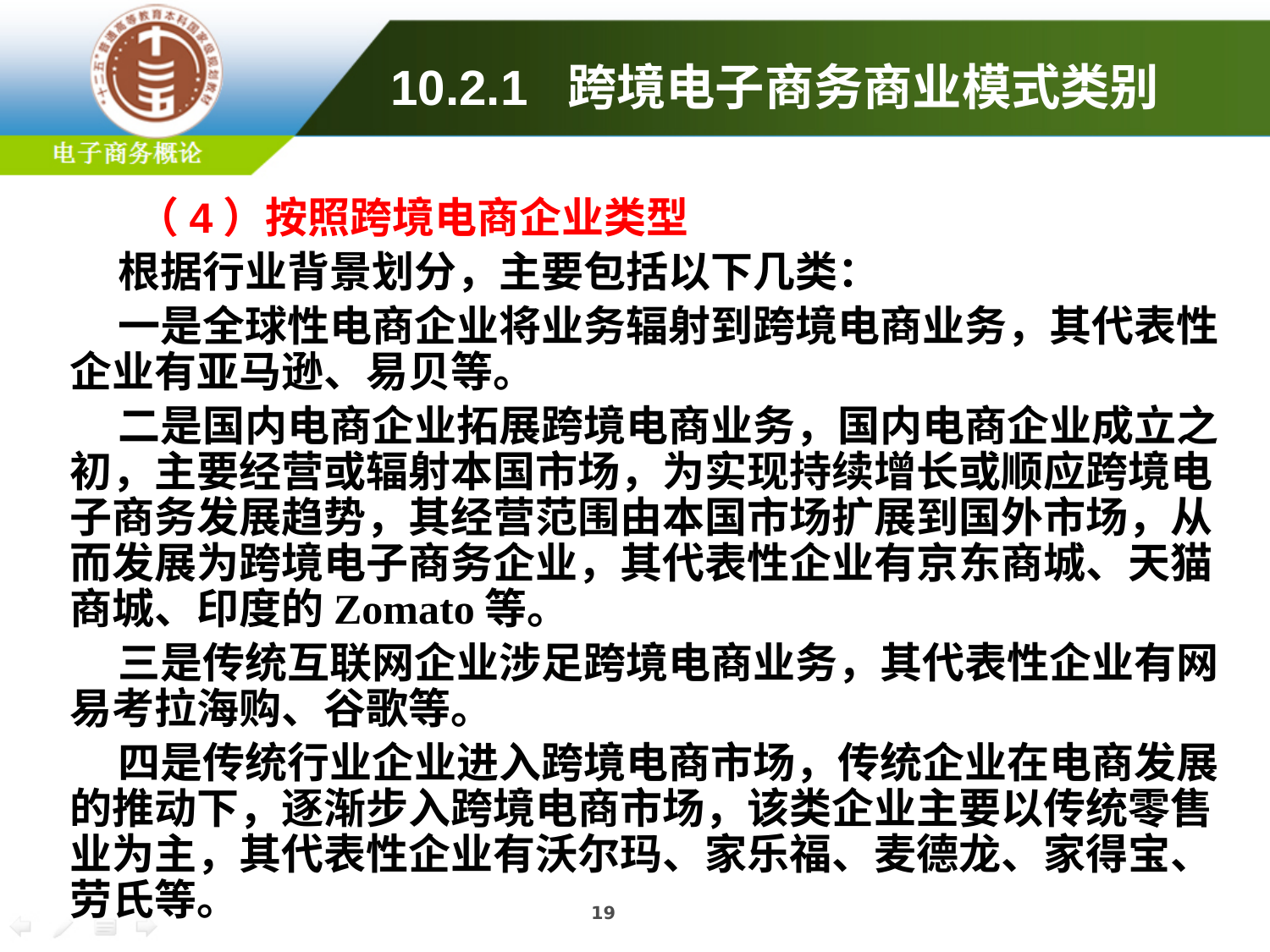

10.2.1  跨境电子商务商业模式类别
           （4）按照跨境电商企业类型
         根据行业背景划分，主要包括以下几类：
         一是全球性电商企业将业务辐射到跨境电商业务，其代表性企业有亚马逊、易贝等。
         二是国内电商企业拓展跨境电商业务，国内电商企业成立之初，主要经营或辐射本国市场，为实现持续增长或顺应跨境电子商务发展趋势，其经营范围由本国市场扩展到国外市场，从而发展为跨境电子商务企业，其代表性企业有京东商城、天猫商城、印度的Zomato等。
         三是传统互联网企业涉足跨境电商业务，其代表性企业有网易考拉海购、谷歌等。
         四是传统行业企业进入跨境电商市场，传统企业在电商发展的推动下，逐渐步入跨境电商市场，该类企业主要以传统零售业为主，其代表性企业有沃尔玛、家乐福、麦德龙、家得宝、劳氏等。

19